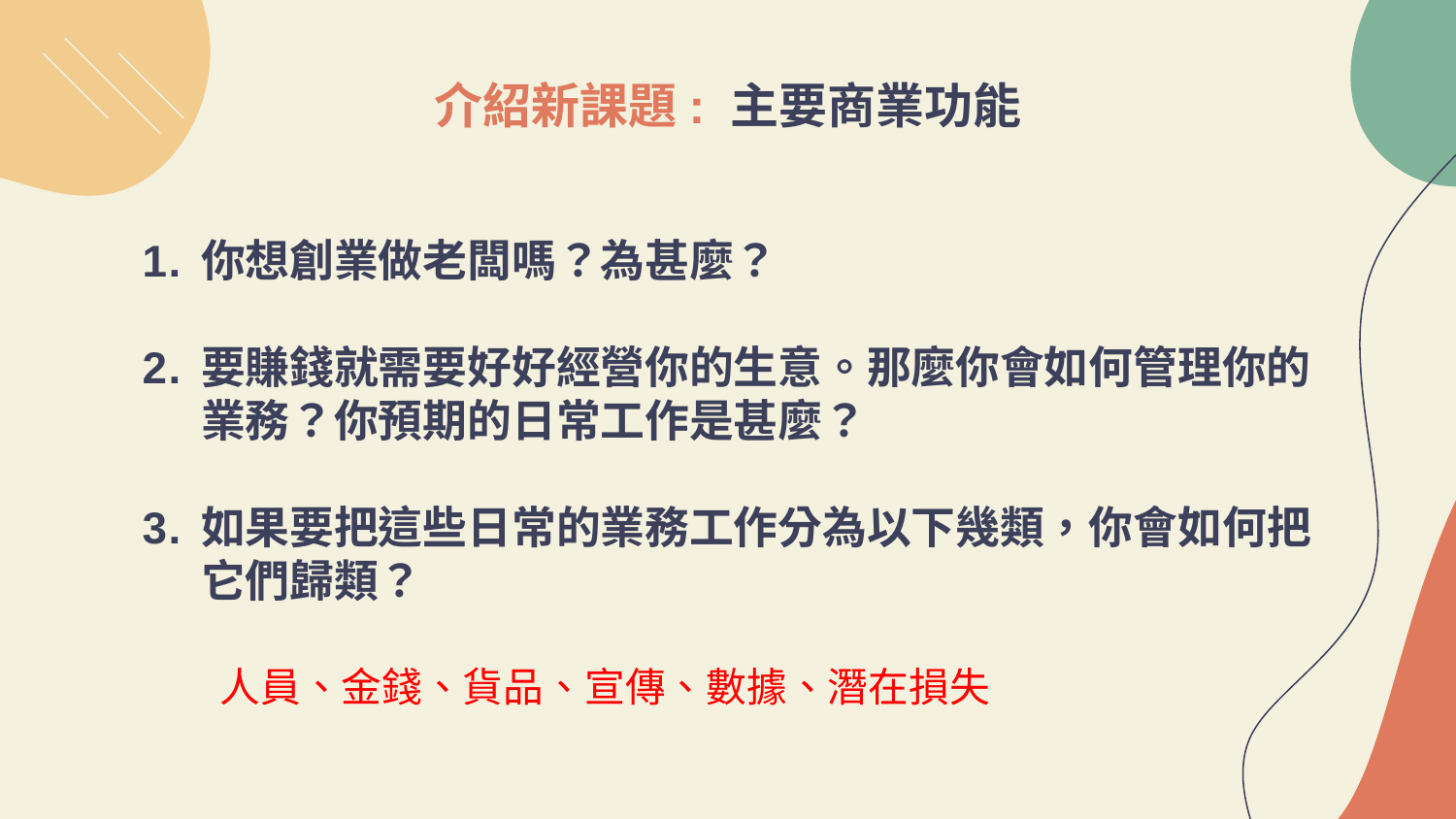

# 介紹新課題: 主要商業功能
你想創業做老闆嗎？為甚麼？

要賺錢就需要好好經營你的生意。那麼你會如何管理你的業務？你預期的日常工作是甚麼？

如果要把這些日常的業務工作分為以下幾類，你會如何把它們歸類？

人員、金錢、貨品、宣傳、數據、潛在損失